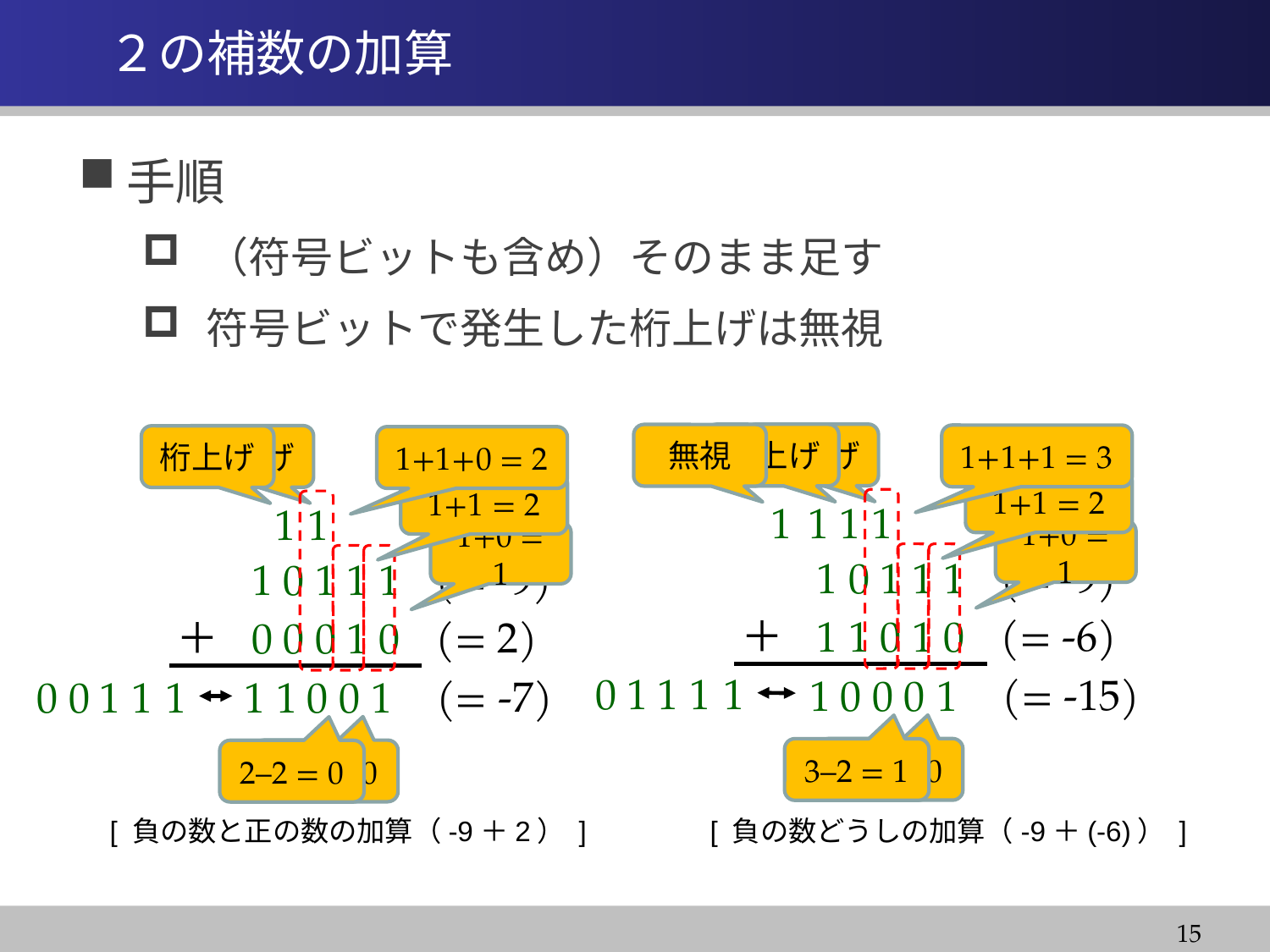

# ２の補数の加算
手順
（符号ビットも含め）そのまま足す
符号ビットで発生した桁上げは無視
桁上げ
桁上げ
無視
1+1+1 = 3
桁上げ
桁上げ
1+1+0 = 2
1+1 = 2
1+1 = 2

1
1
1
1

1
1
1+0 = 1
1+0 = 1

(= -9)
1 0 1 1 1

(= -9)
1 0 1 1 1
(= -6)
＋
1 1 0 1 0
(= 2)
＋
0 0 0 1 0
0
1
1
1
1
(= -15)
1
0
0
0
1
(= -7)
1
1
0
0
1
0
0
1
1
1
2–2 = 0
3–2 = 1
2–2 = 0
2–2 = 0
[ 負の数と正の数の加算（-9＋2） ]
[ 負の数どうしの加算（-9＋(-6)） ]
15